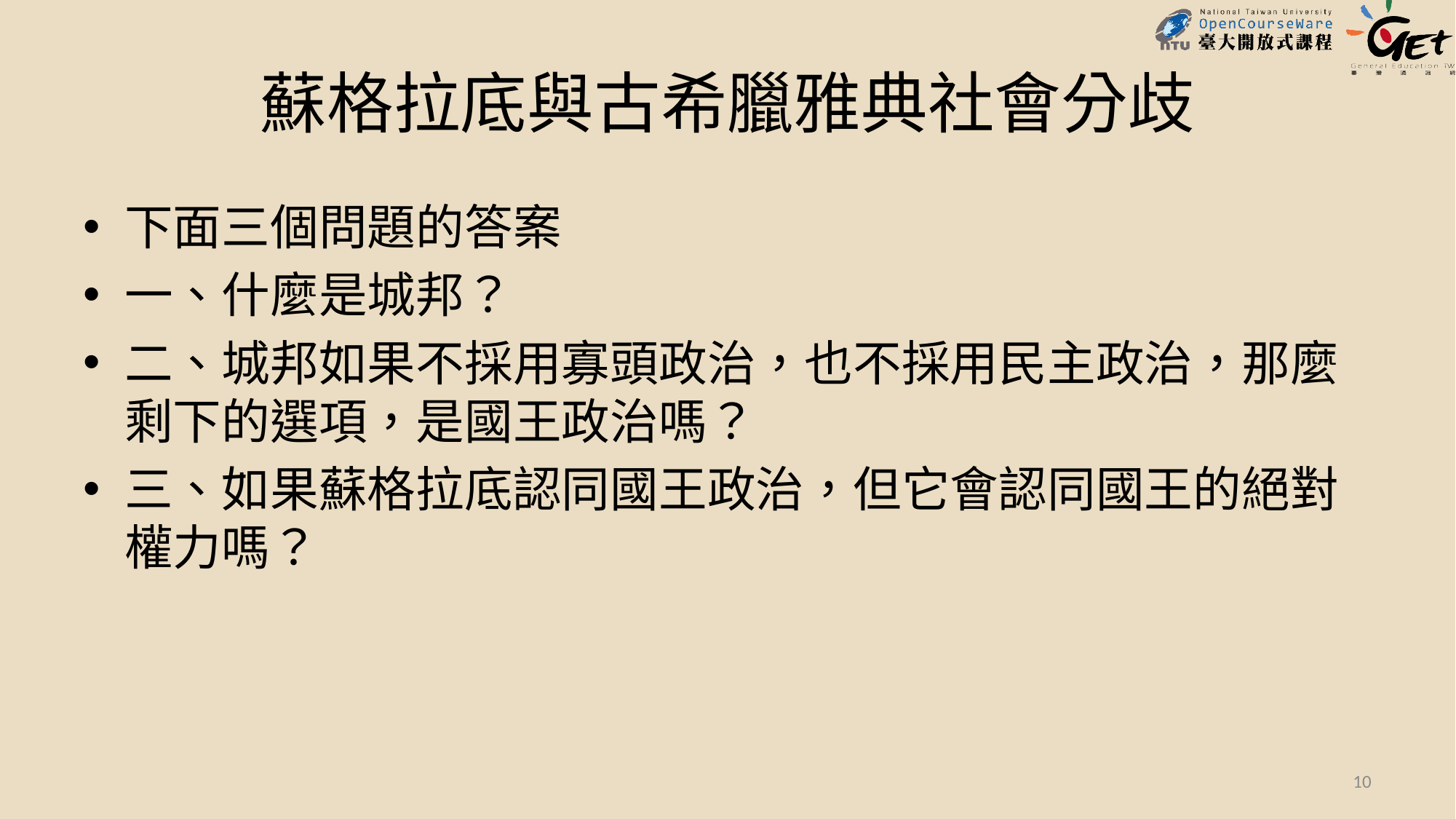

# 蘇格拉底與古希臘雅典社會分歧
下面三個問題的答案
一、什麼是城邦？
二、城邦如果不採用寡頭政治，也不採用民主政治，那麼剩下的選項，是國王政治嗎？
三、如果蘇格拉底認同國王政治，但它會認同國王的絕對權力嗎？
10